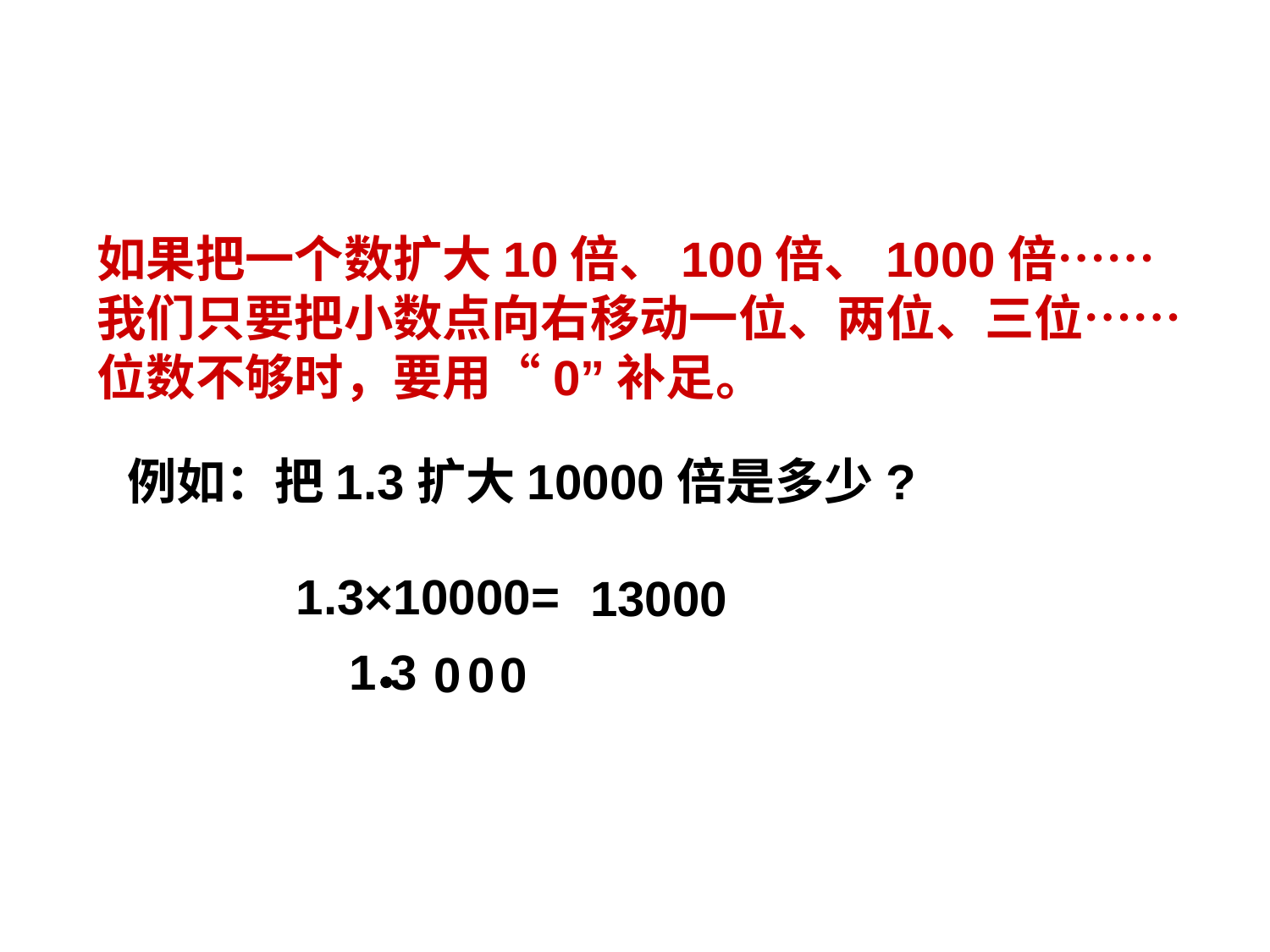

如果把一个数扩大10倍、100倍、1000倍……
我们只要把小数点向右移动一位、两位、三位……
位数不够时，要用“0”补足。
例如：把1.3扩大10000倍是多少?
1.3×10000=
13000
1 3
0
0
0